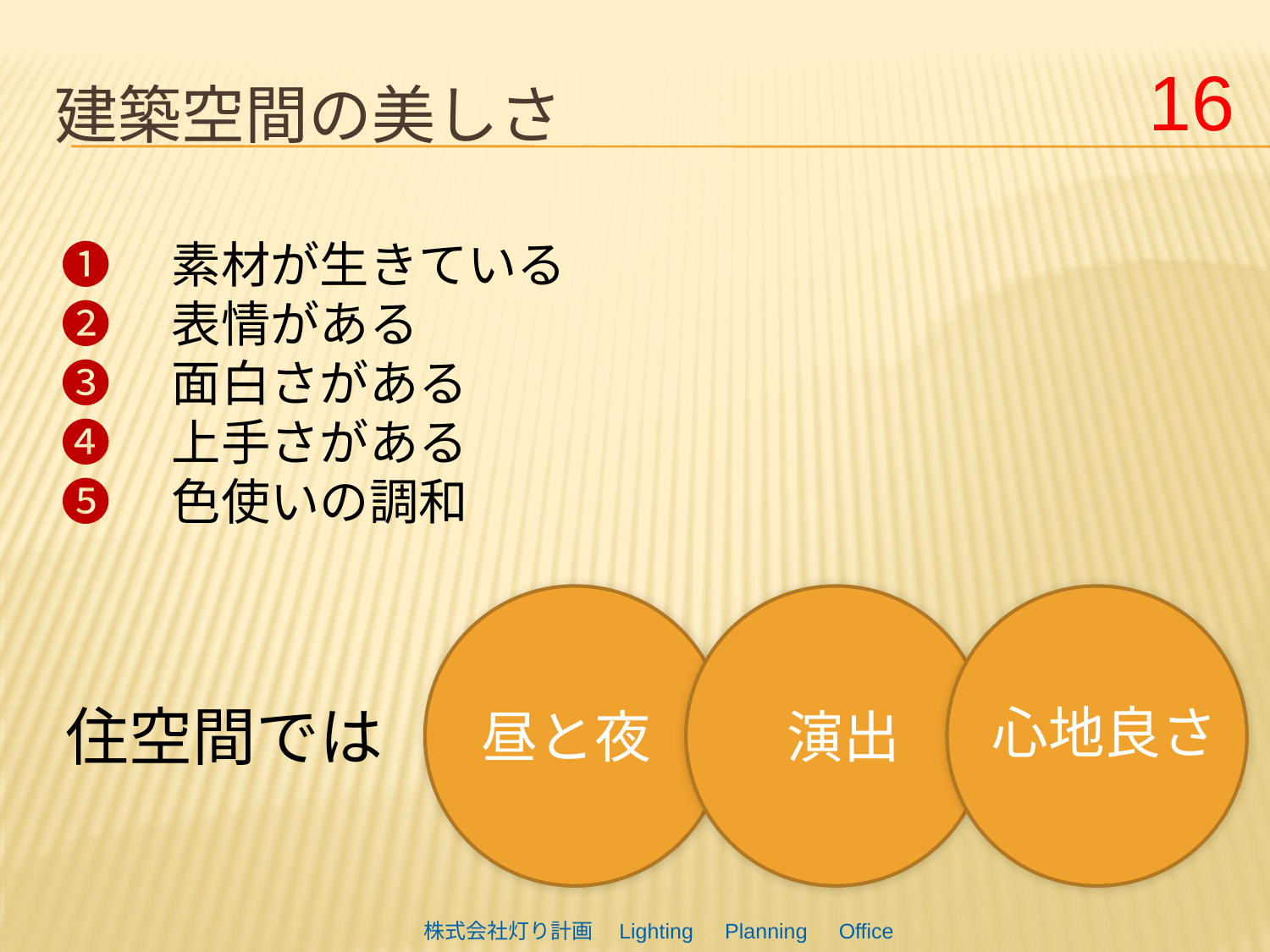

16
# 建築空間の美しさ
➊　素材が生きている
❷　表情がある
❸　面白さがある
❹　上手さがある
❺　色使いの調和

心地良さ
住空間では
昼と夜
演出
株式会社灯り計画　Lighting　Planning　Office